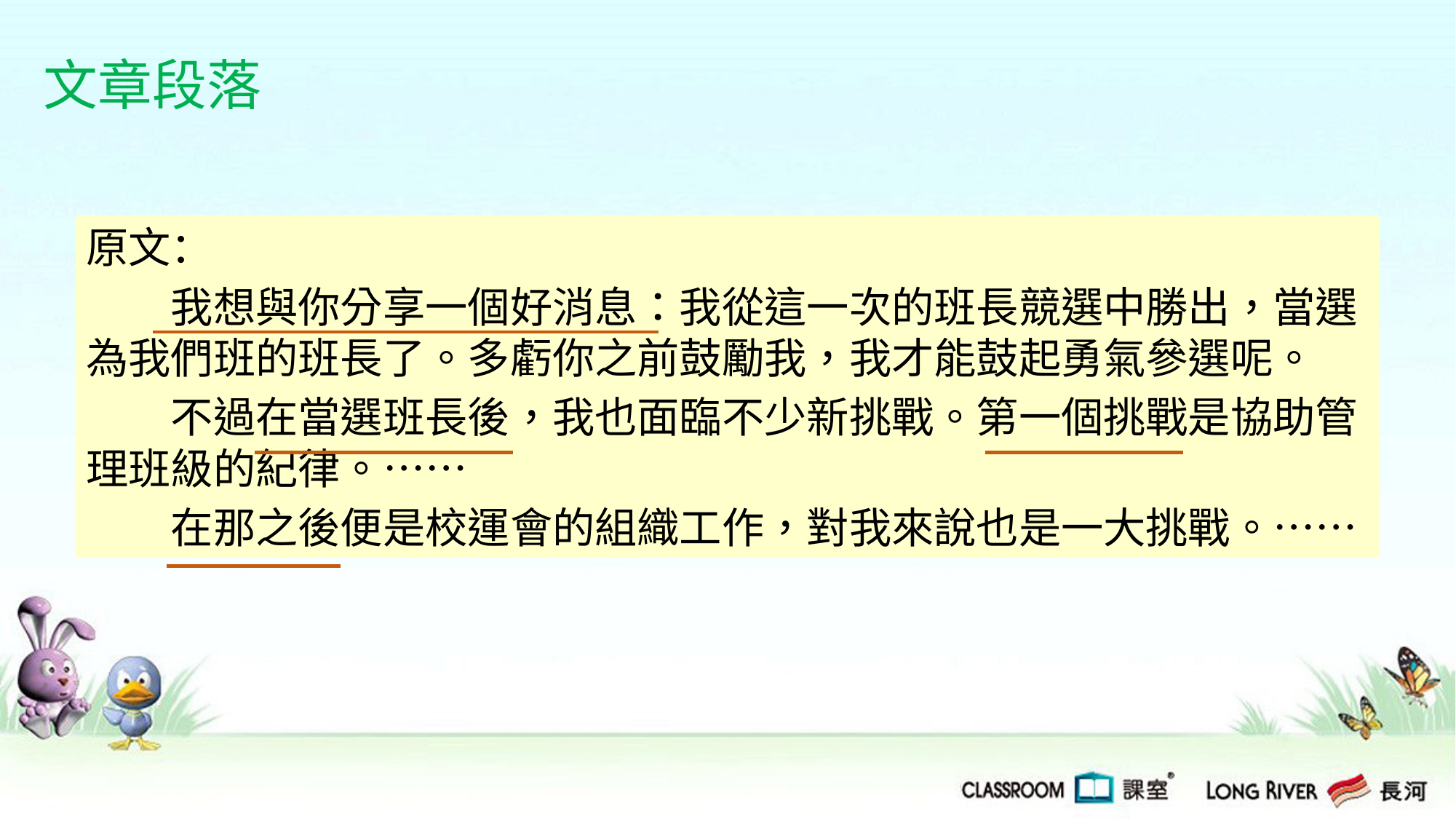

文章段落
原文：
　　我想與你分享一個好消息：我從這一次的班長競選中勝出，當選為我們班的班長了。多虧你之前鼓勵我，我才能鼓起勇氣參選呢。
　　不過在當選班長後，我也面臨不少新挑戰。第一個挑戰是協助管理班級的紀律。……
　　在那之後便是校運會的組織工作，對我來說也是一大挑戰。……